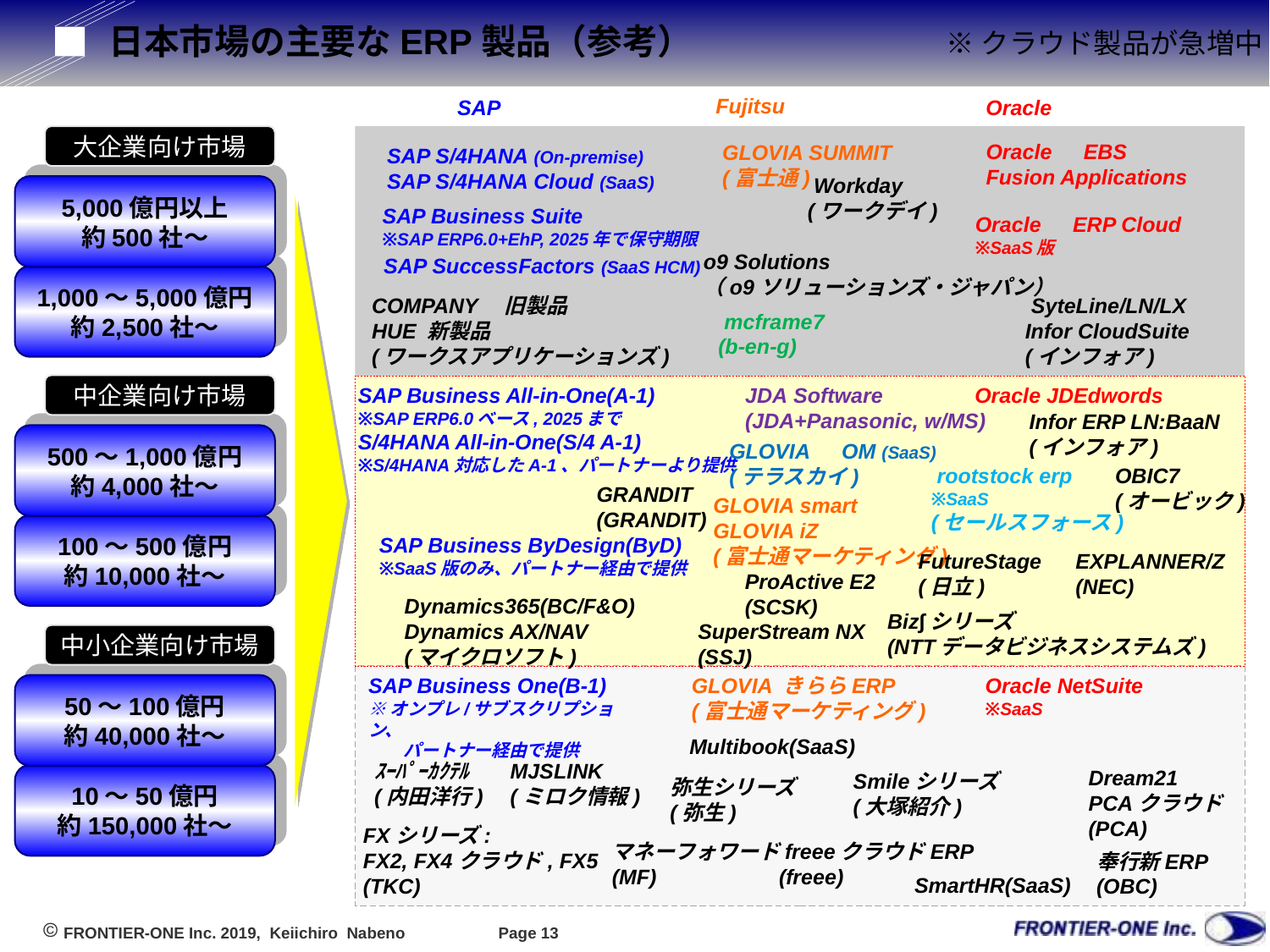

# 日本市場の主要なERP製品（参考）
※クラウド製品が急増中
Fujitsu
SAP
Oracle
大企業向け市場

Oracle　EBS
Fusion Applications
GLOVIA SUMMIT
(富士通)
SAP S/4HANA (On-premise)
SAP S/4HANA Cloud (SaaS)
 Workday
(ワークデイ)
5,000億円以上
約500社～
SAP Business Suite
※SAP ERP6.0+EhP, 2025年で保守期限
Oracle　ERP Cloud
※SaaS版
o9 Solutions
（o9ソリューションズ・ジャパン）
SAP SuccessFactors (SaaS HCM)
1,000～5,000億円
約2,500社～
 SyteLine/LN/LX
Infor CloudSuite
(インフォア)
COMPANY　旧製品
HUE 新製品
(ワークスアプリケーションズ)
 mcframe7
(b-en-g)
中企業向け市場
SAP Business All-in-One(A-1)
※SAP ERP6.0ベース, 2025まで
S/4HANA All-in-One(S/4 A-1)
※S/4HANA対応したA-1、パートナーより提供
JDA Software
(JDA+Panasonic, w/MS)
Oracle JDEdwords

Infor ERP LN:BaaN
(インフォア)
500～1,000億円
約4,000社～
GLOVIA　OM (SaaS)
(テラスカイ)
 rootstock erp
※SaaS
(セールスフォース)
OBIC7
(オービック)

GRANDIT
(GRANDIT)
GLOVIA smart
GLOVIA iZ
(富士通マーケティング)
100～500億円
約10,000社～
SAP Business ByDesign(ByD)
※SaaS版のみ、パートナー経由で提供
FutureStage
(日立)
EXPLANNER/Z
(NEC)
ProActive E2
(SCSK)
Dynamics365(BC/F&O)
Dynamics AX/NAV
(マイクロソフト)
Biz∫シリーズ
(NTTデータビジネスシステムズ)
SuperStream NX
(SSJ)
中小企業向け市場

SAP Business One(B-1)
※オンプレ/サブスクリプション、
　　パートナー経由で提供
GLOVIA きららERP
(富士通マーケティング)
Oracle NetSuite
※SaaS
50～100億円
約40,000社～
Multibook(SaaS)
ｽｰﾊﾟｰｶｸﾃﾙ
(内田洋行)
MJSLINK
(ミロク情報)
Dream21
PCAクラウド
(PCA)
Smileシリーズ
(大塚紹介)
10～50億円
約150,000社～
弥生シリーズ
(弥生)
FXシリーズ:
FX2, FX4クラウド, FX5
(TKC)
マネーフォワード
(MF)
 freeeクラウドERP
(freee)
奉行新ERP
(OBC)
SmartHR(SaaS)